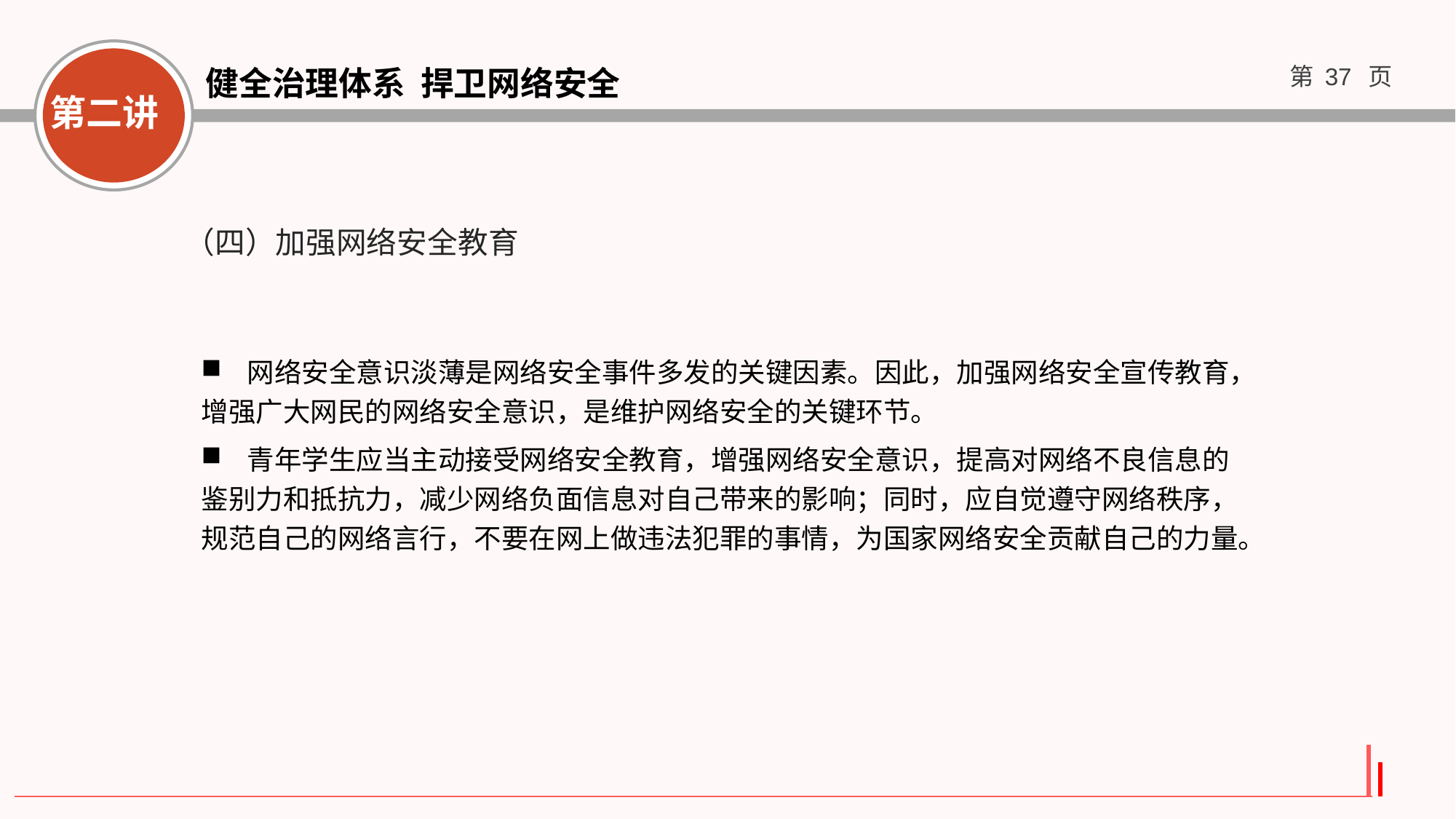

（四）加强网络安全教育
   网络安全意识淡薄是网络安全事件多发的关键因素。因此，加强网络安全宣传教育，增强广大网民的网络安全意识，是维护网络安全的关键环节。
   青年学生应当主动接受网络安全教育，增强网络安全意识，提高对网络不良信息的鉴别力和抵抗力，减少网络负面信息对自己带来的影响；同时，应自觉遵守网络秩序，规范自己的网络言行，不要在网上做违法犯罪的事情，为国家网络安全贡献自己的力量。